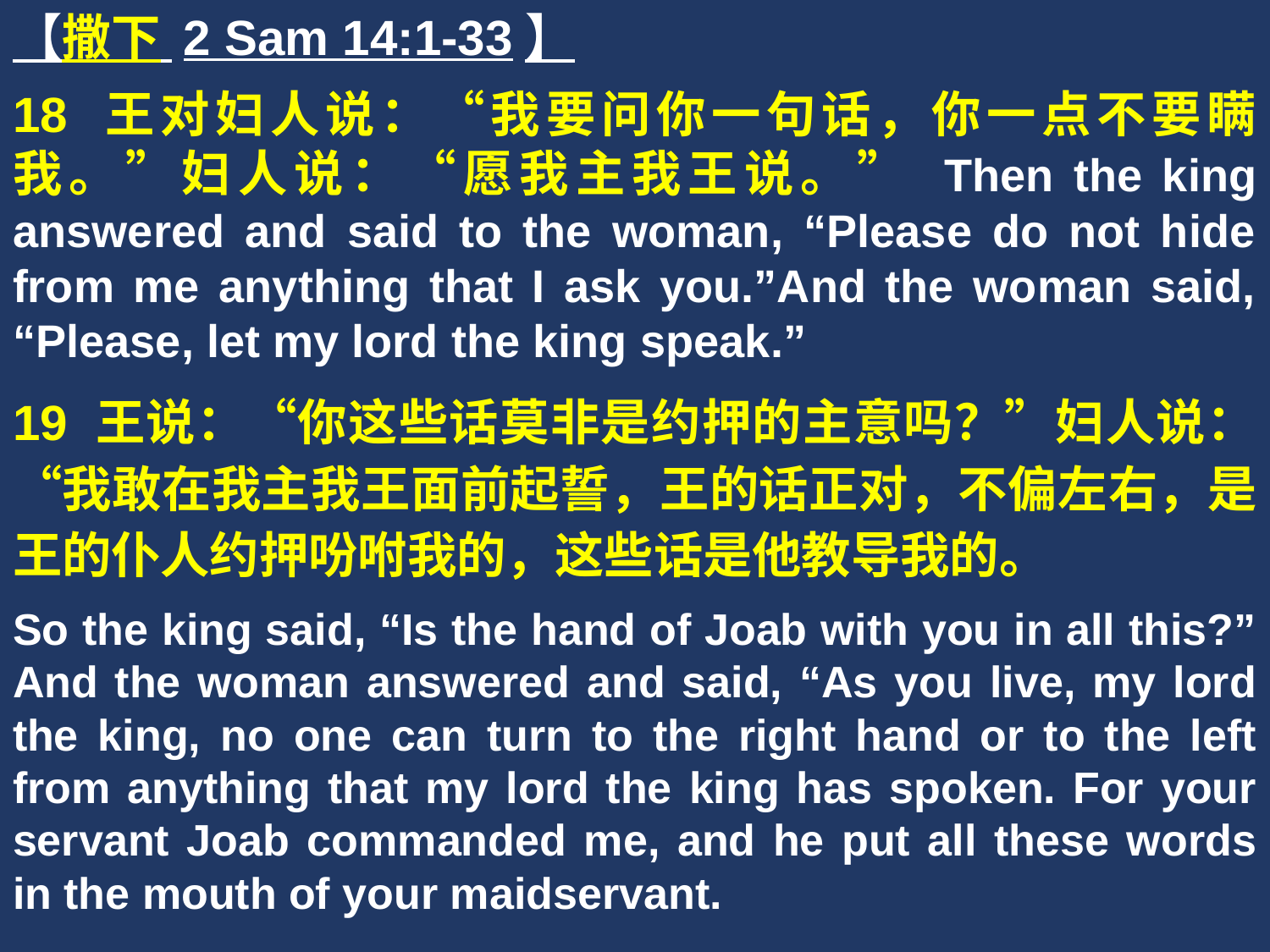

【撒下 2 Sam 14:1-33】
18 王对妇人说：“我要问你一句话，你一点不要瞒我。”妇人说：“愿我主我王说。” Then the king answered and said to the woman, “Please do not hide from me anything that I ask you.”And the woman said, “Please, let my lord the king speak.”
19 王说：“你这些话莫非是约押的主意吗？”妇人说：“我敢在我主我王面前起誓，王的话正对，不偏左右，是王的仆人约押吩咐我的，这些话是他教导我的。
So the king said, “Is the hand of Joab with you in all this?” And the woman answered and said, “As you live, my lord the king, no one can turn to the right hand or to the left from anything that my lord the king has spoken. For your servant Joab commanded me, and he put all these words in the mouth of your maidservant.